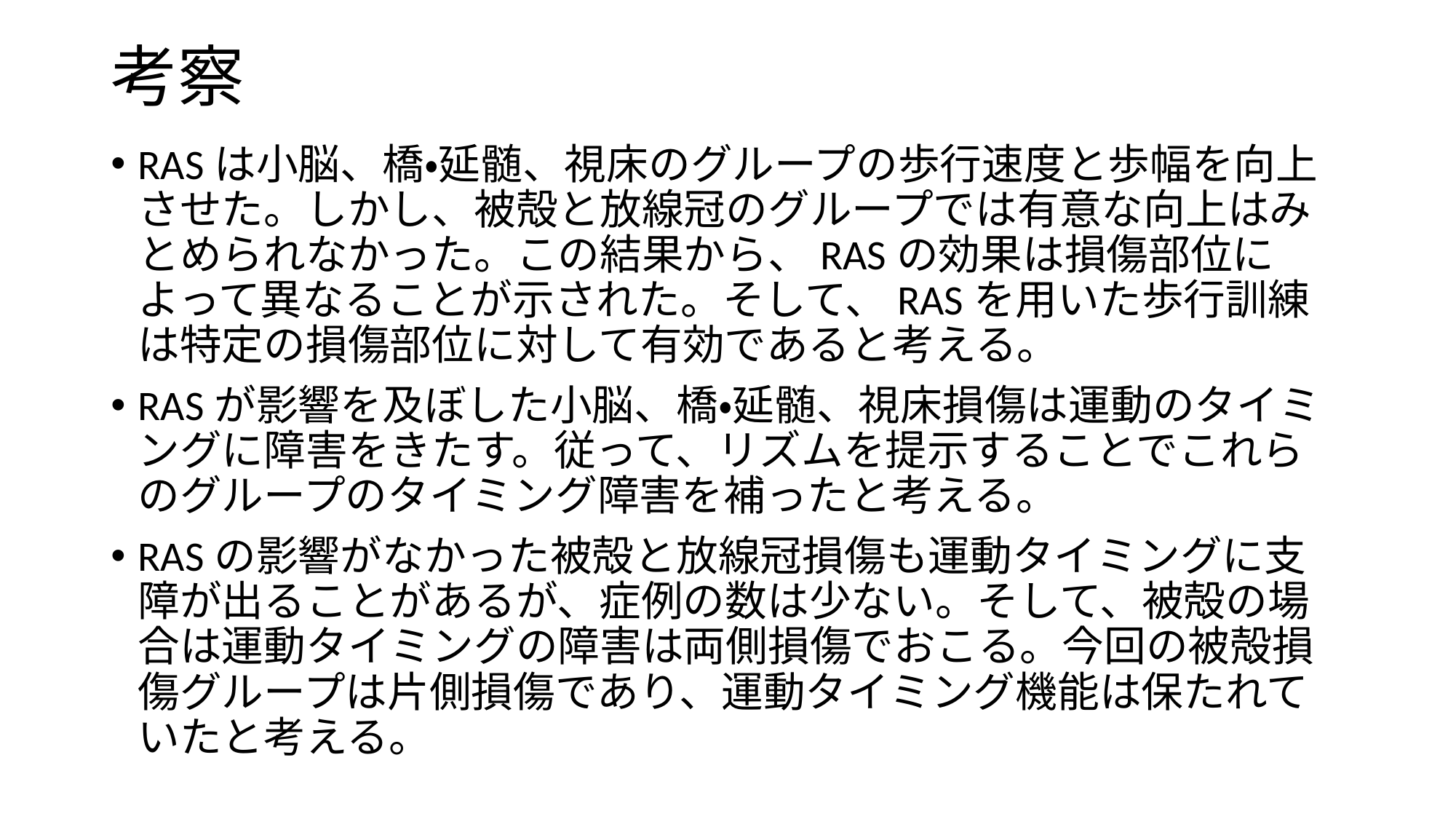

# 考察
RASは小脳、橋・延髄、視床のグループの歩行速度と歩幅を向上させた。しかし、被殻と放線冠のグループでは有意な向上はみとめられなかった。この結果から、RASの効果は損傷部位によって異なることが示された。そして、RASを用いた歩行訓練は特定の損傷部位に対して有効であると考える。
RASが影響を及ぼした小脳、橋・延髄、視床損傷は運動のタイミングに障害をきたす。従って、リズムを提示することでこれらのグループのタイミング障害を補ったと考える。
RASの影響がなかった被殻と放線冠損傷も運動タイミングに支障が出ることがあるが、症例の数は少ない。そして、被殻の場合は運動タイミングの障害は両側損傷でおこる。今回の被殻損傷グループは片側損傷であり、運動タイミング機能は保たれていたと考える。